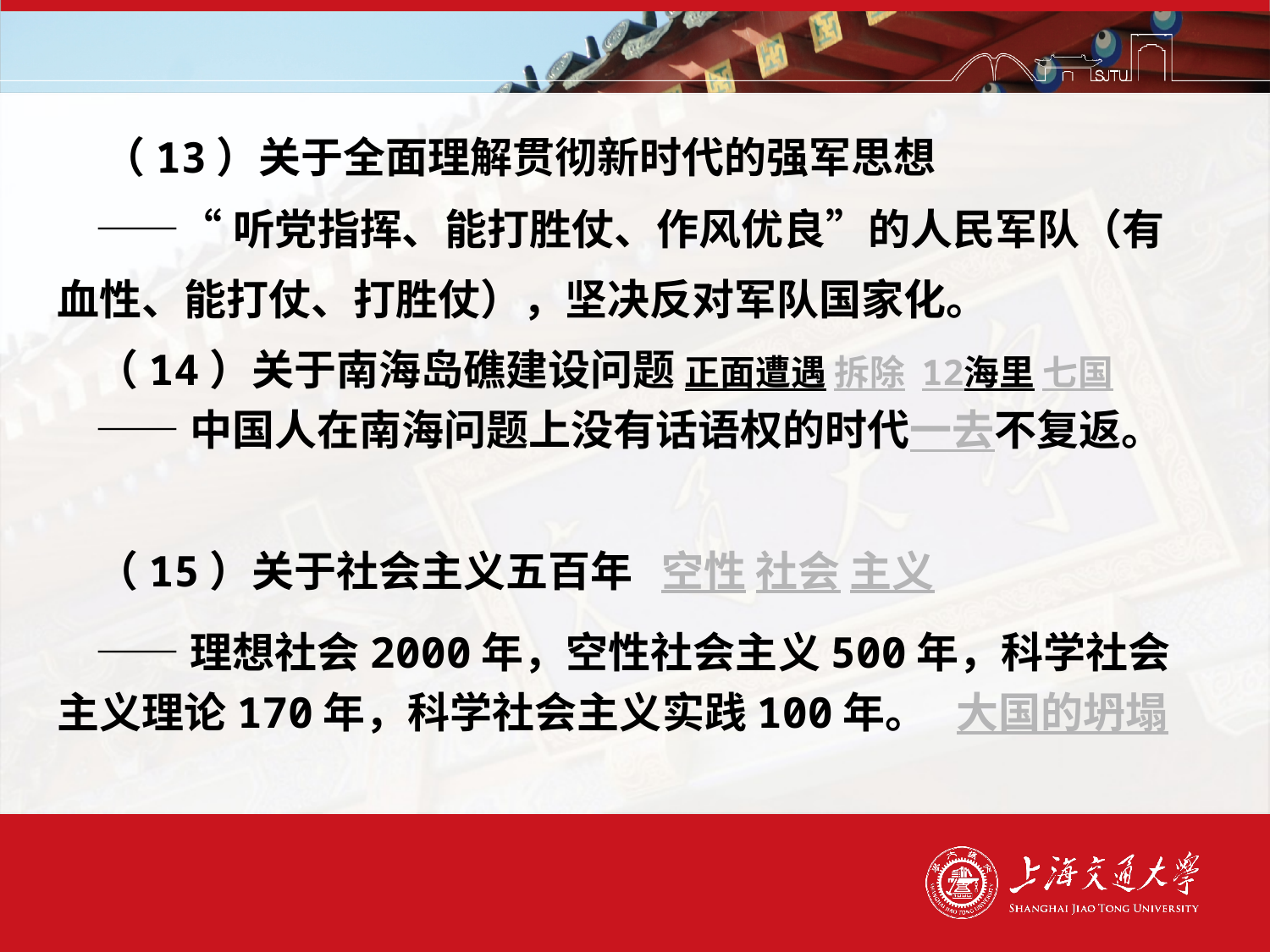

#
   （13）关于全面理解贯彻新时代的强军思想
    ——“听党指挥、能打胜仗、作风优良”的人民军队（有血性、能打仗、打胜仗），坚决反对军队国家化。
   （14）关于南海岛礁建设问题 正面遭遇 拆除 12海里 七国
    ——中国人在南海问题上没有话语权的时代一去不复返。
   （15）关于社会主义五百年   空性 社会 主义
    ——理想社会2000年，空性社会主义500年，科学社会主义理论170年，科学社会主义实践100年。   大国的坍塌